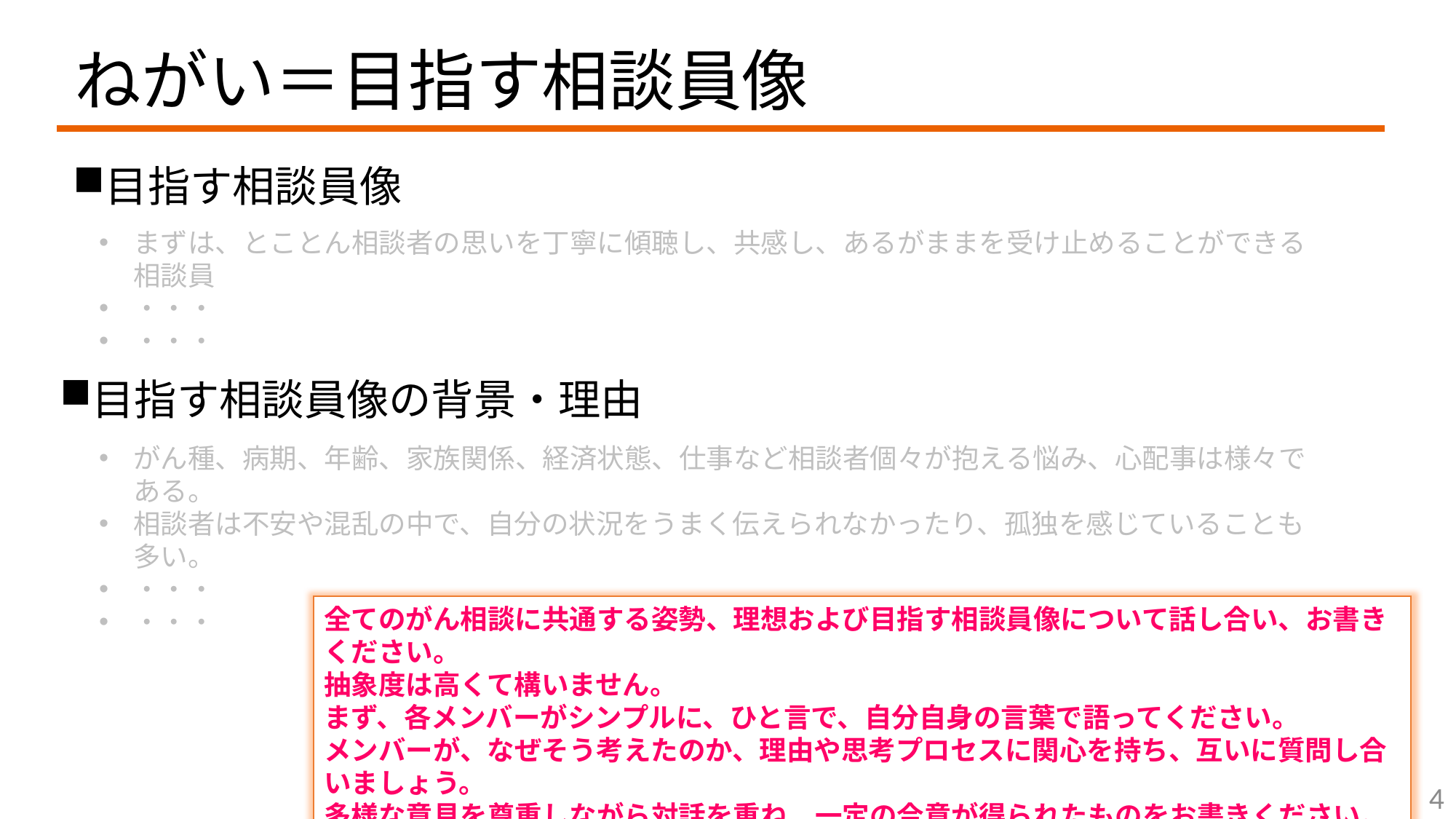

# ねがい＝目指す相談員像
目指す相談員像
まずは、とことん相談者の思いを丁寧に傾聴し、共感し、あるがままを受け止めることができる相談員
・・・
・・・
目指す相談員像の背景・理由
がん種、病期、年齢、家族関係、経済状態、仕事など相談者個々が抱える悩み、心配事は様々である。
相談者は不安や混乱の中で、自分の状況をうまく伝えられなかったり、孤独を感じていることも多い。
・・・
・・・
全てのがん相談に共通する姿勢、理想および目指す相談員像について話し合い、お書きください。
抽象度は高くて構いません。
まず、各メンバーがシンプルに、ひと言で、自分自身の言葉で語ってください。
メンバーが、なぜそう考えたのか、理由や思考プロセスに関心を持ち、互いに質問し合いましょう。
多様な意見を尊重しながら対話を重ね、一定の合意が得られたものをお書きください。
4